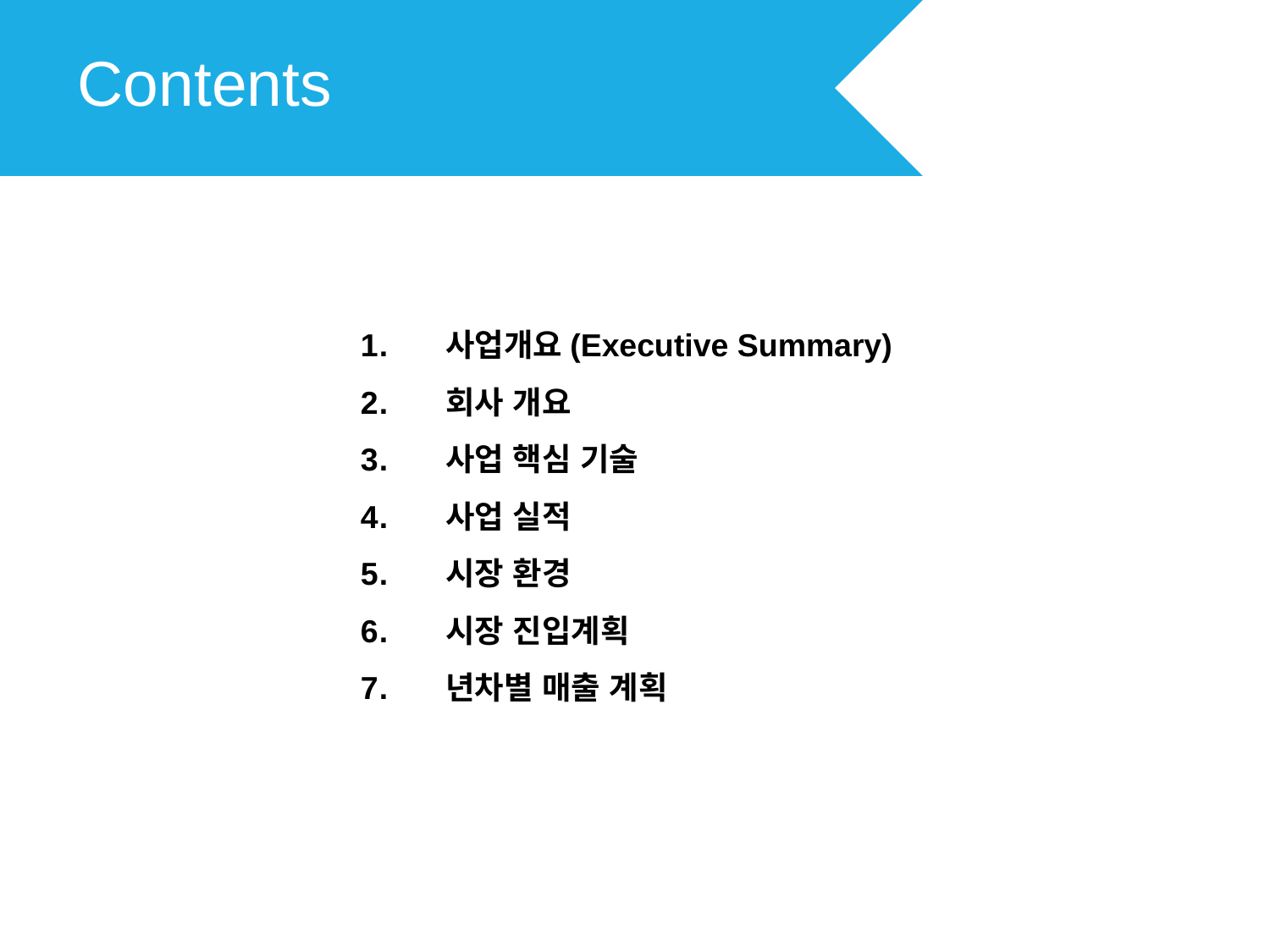

Contents
사업개요(Executive Summary)
회사 개요
사업 핵심 기술
사업 실적
시장 환경
시장 진입계획
년차별 매출 계획